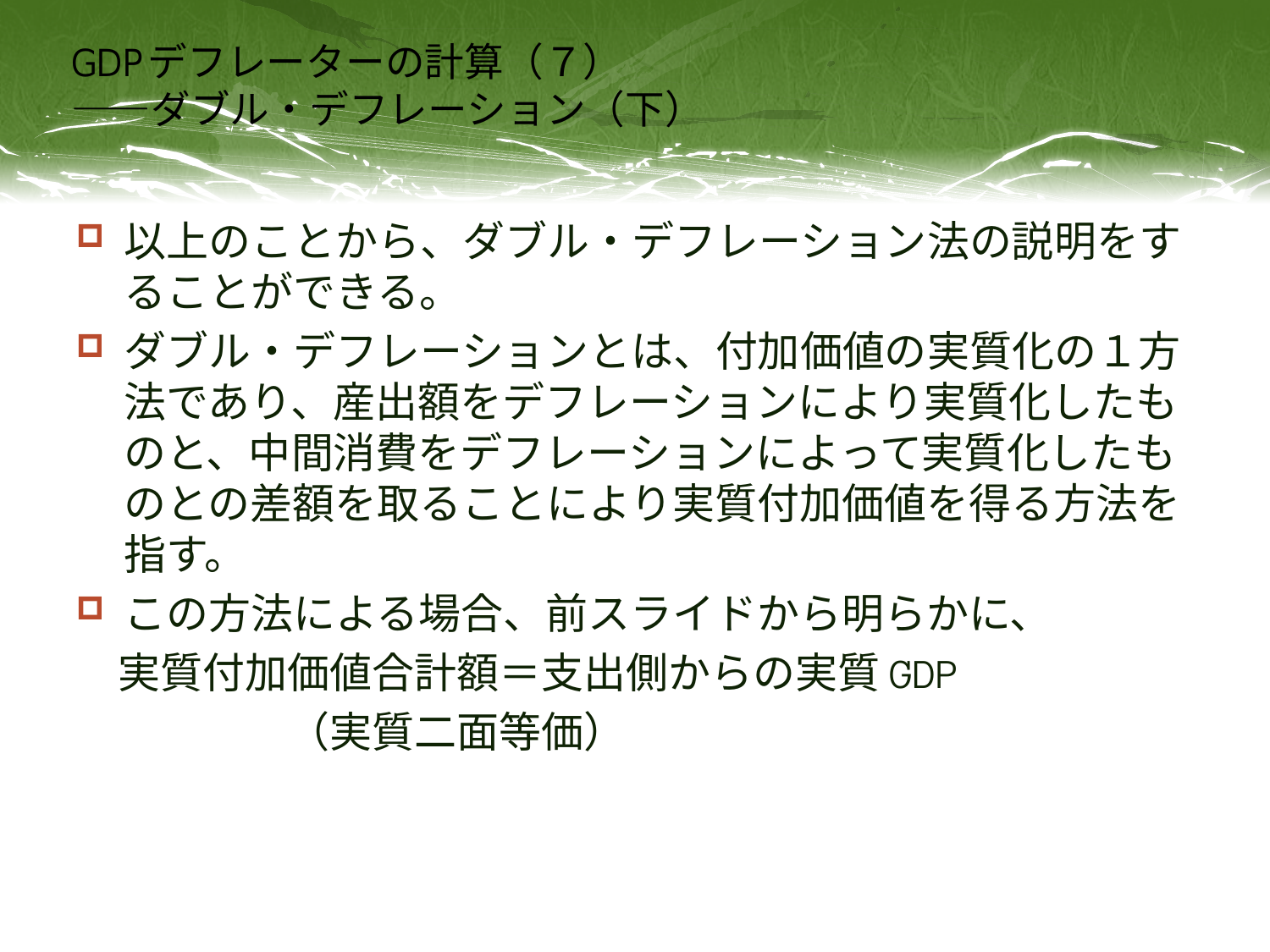

# GDPデフレーターの計算（７） ――ダブル・デフレーション（下）
以上のことから、ダブル・デフレーション法の説明をすることができる。
ダブル・デフレーションとは、付加価値の実質化の１方法であり、産出額をデフレーションにより実質化したものと、中間消費をデフレーションによって実質化したものとの差額を取ることにより実質付加価値を得る方法を指す。
この方法による場合、前スライドから明らかに、
　実質付加価値合計額＝支出側からの実質GDP
　　　　　（実質二面等価）